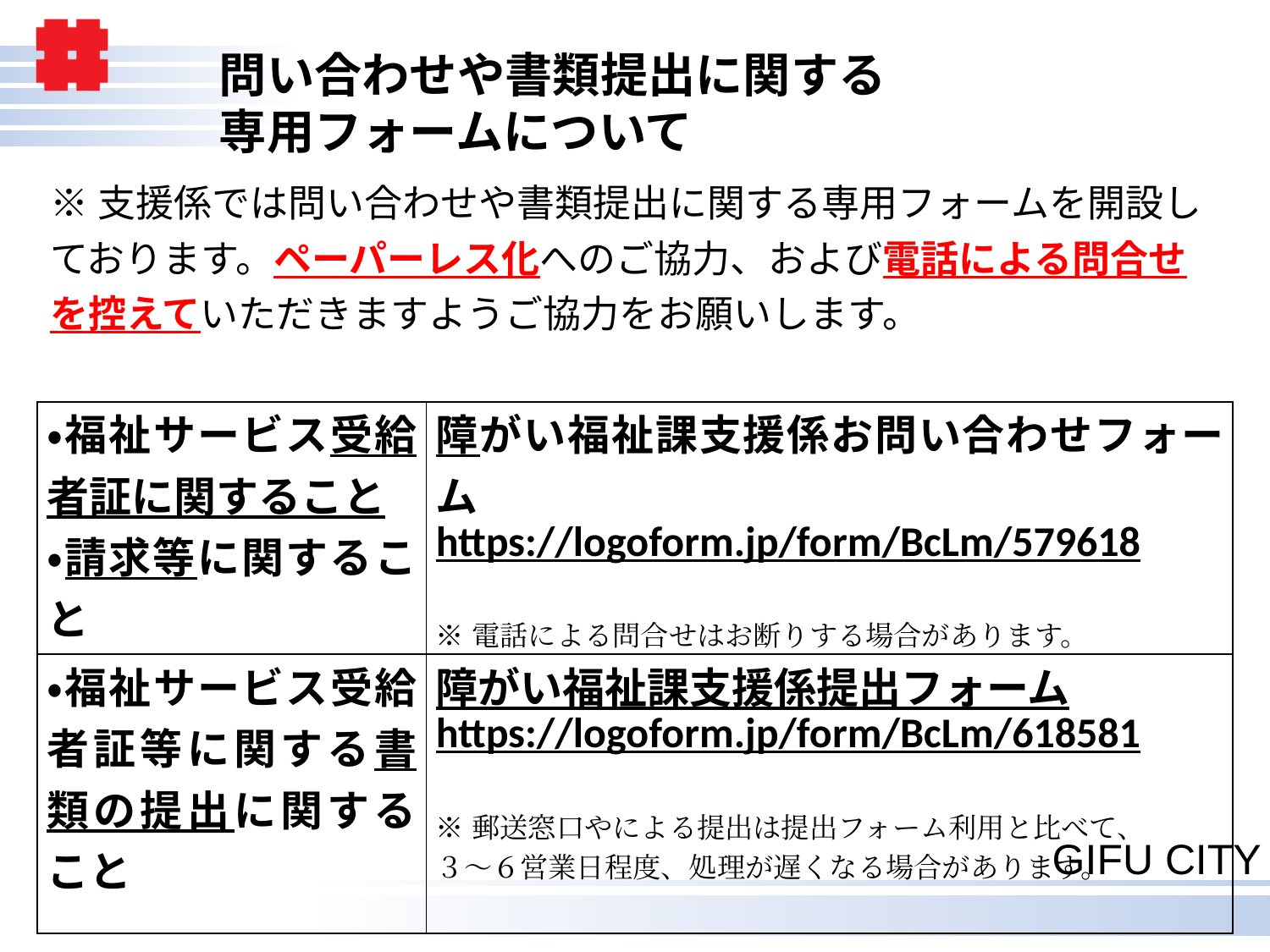

# 問い合わせや書類提出に関する 　　　専用フォームについて

※支援係では問い合わせや書類提出に関する専用フォームを開設しております。ペーパーレス化へのご協力、および電話による問合せを控えていただきますようご協力をお願いします。
| ・福祉サービス受給者証に関すること ・請求等に関すること | 障がい福祉課支援係お問い合わせフォーム https://logoform.jp/form/BcLm/579618 ※電話による問合せはお断りする場合があります。 |
| --- | --- |
| ・福祉サービス受給者証等に関する書類の提出に関すること | 障がい福祉課支援係提出フォーム https://logoform.jp/form/BcLm/618581 ※郵送窓口やによる提出は提出フォーム利用と比べて、 ３～６営業日程度、処理が遅くなる場合があります。 |